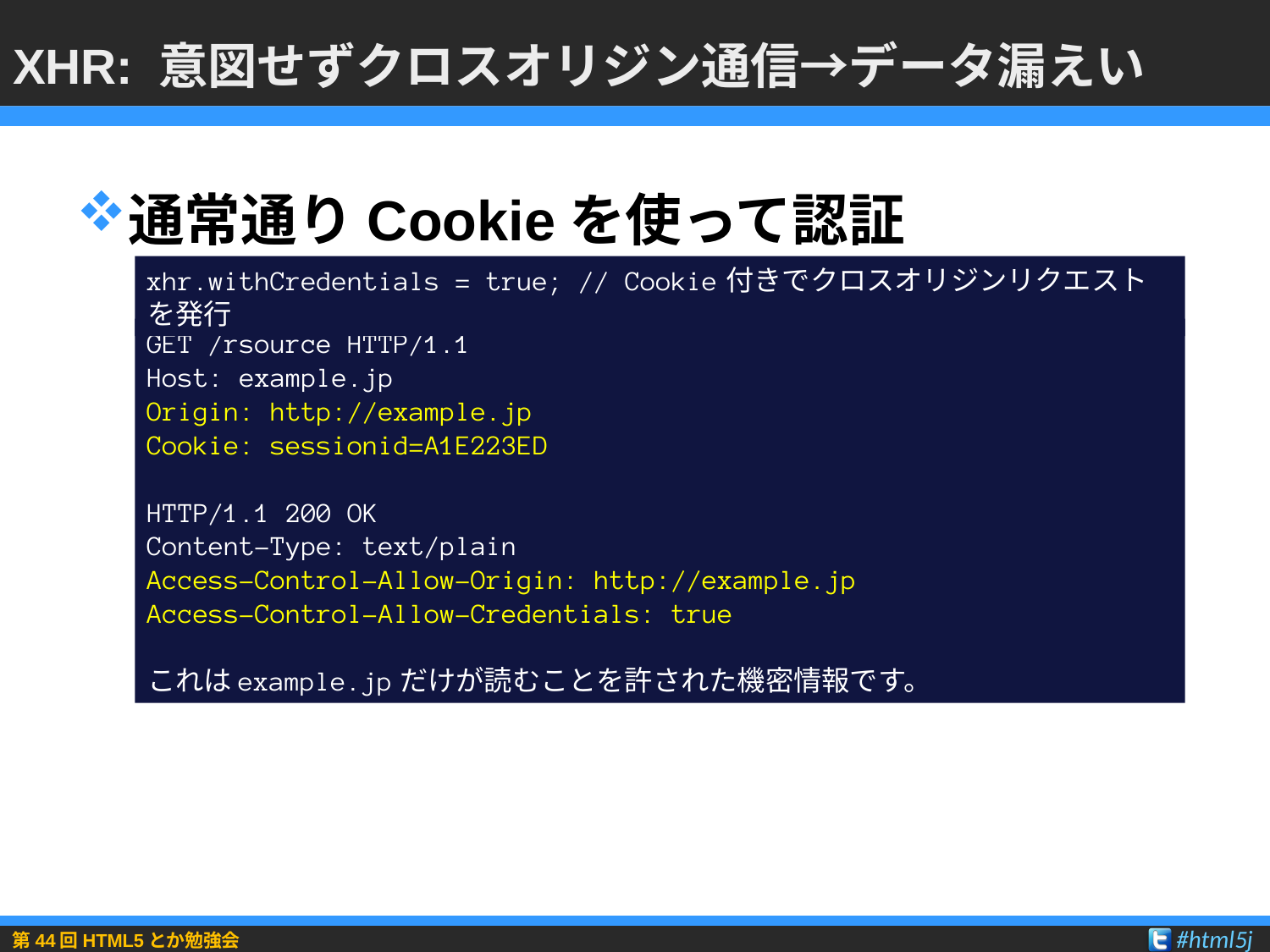

# XHR: 意図せずクロスオリジン通信→データ漏えい
通常通りCookieを使って認証

xhr.withCredentials = true; // Cookie付きでクロスオリジンリクエストを発行
GET /rsource HTTP/1.1
Host: example.jp
Origin: http://example.jp
Cookie: sessionid=A1E223ED

HTTP/1.1 200 OK
Content-Type: text/plain
Access-Control-Allow-Origin: http://example.jp
Access-Control-Allow-Credentials: true

これはexample.jpだけが読むことを許された機密情報です。